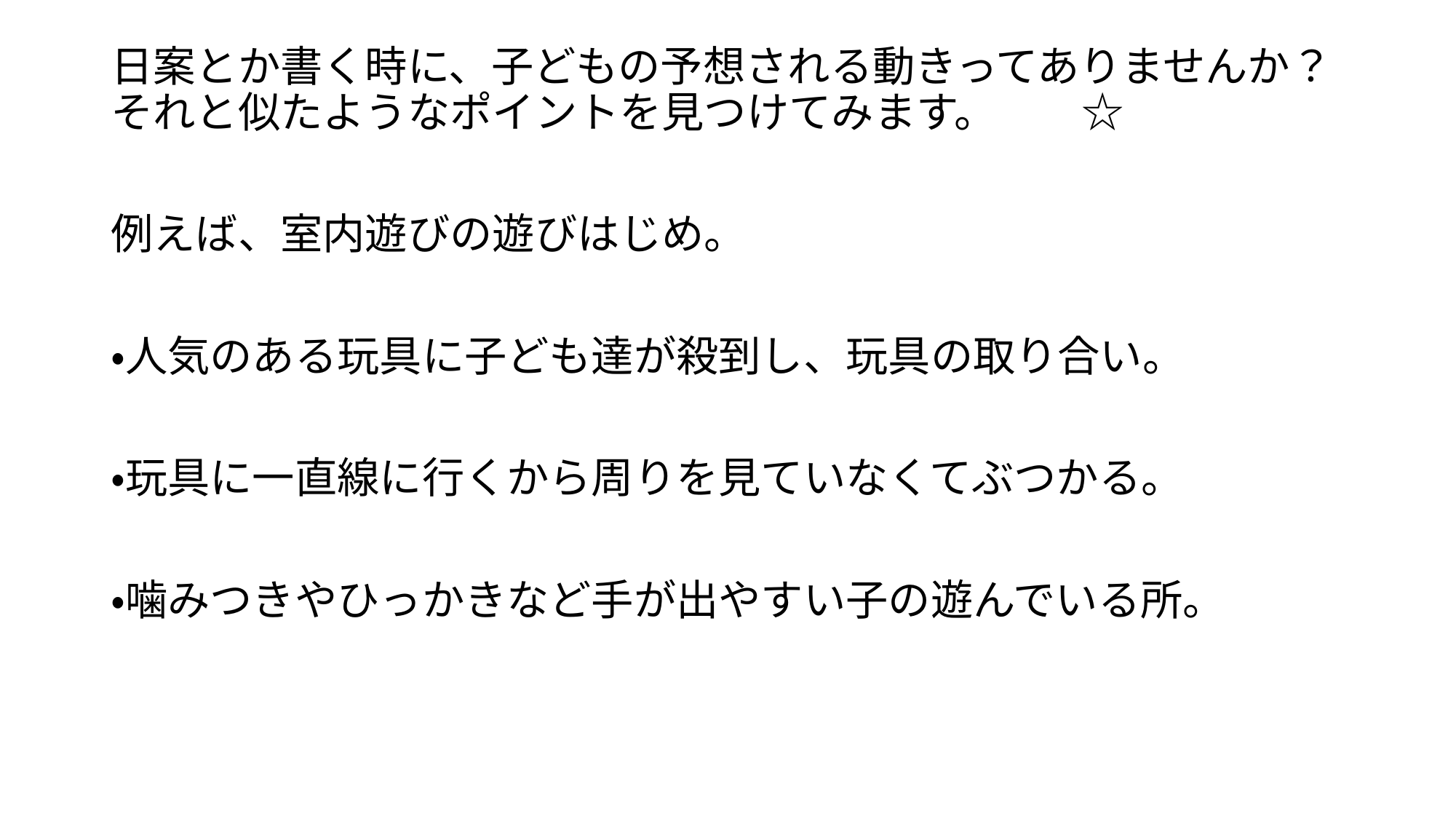

日案とか書く時に、子どもの予想される動きってありませんか？それと似たようなポイントを見つけてみます。　　☆

例えば、室内遊びの遊びはじめ。

・人気のある玩具に子ども達が殺到し、玩具の取り合い。

・玩具に一直線に行くから周りを見ていなくてぶつかる。

・噛みつきやひっかきなど手が出やすい子の遊んでいる所。